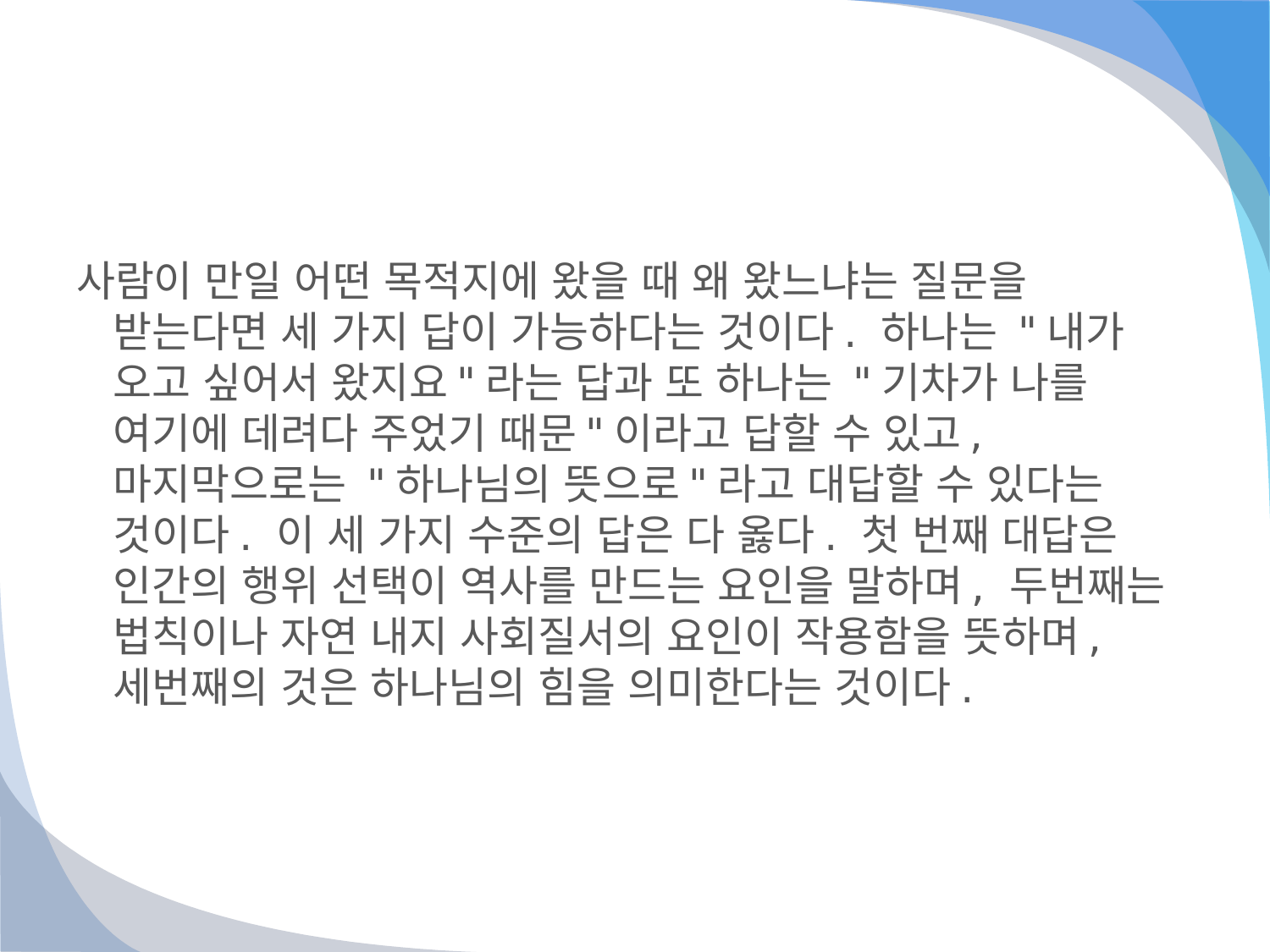

#

사람이 만일 어떤 목적지에 왔을 때 왜 왔느냐는 질문을 받는다면 세 가지 답이 가능하다는 것이다. 하나는 "내가 오고 싶어서 왔지요"라는 답과 또 하나는 "기차가 나를 여기에 데려다 주었기 때문"이라고 답할 수 있고, 마지막으로는 "하나님의 뜻으로"라고 대답할 수 있다는 것이다. 이 세 가지 수준의 답은 다 옳다. 첫 번째 대답은 인간의 행위 선택이 역사를 만드는 요인을 말하며, 두번째는 법칙이나 자연 내지 사회질서의 요인이 작용함을 뜻하며, 세번째의 것은 하나님의 힘을 의미한다는 것이다.